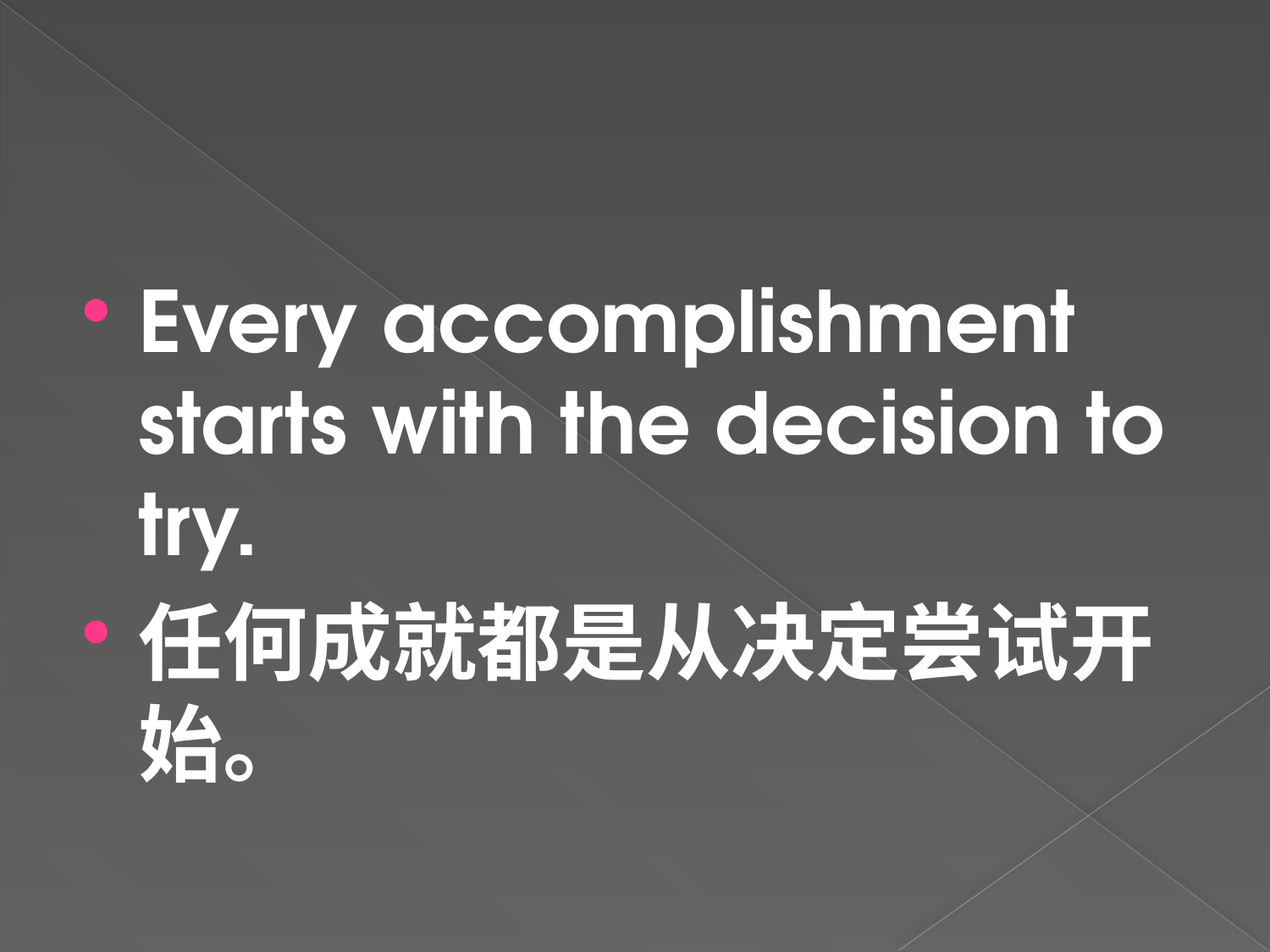

#
Every accomplishment starts with the decision to try.
任何成就都是从决定尝试开始。